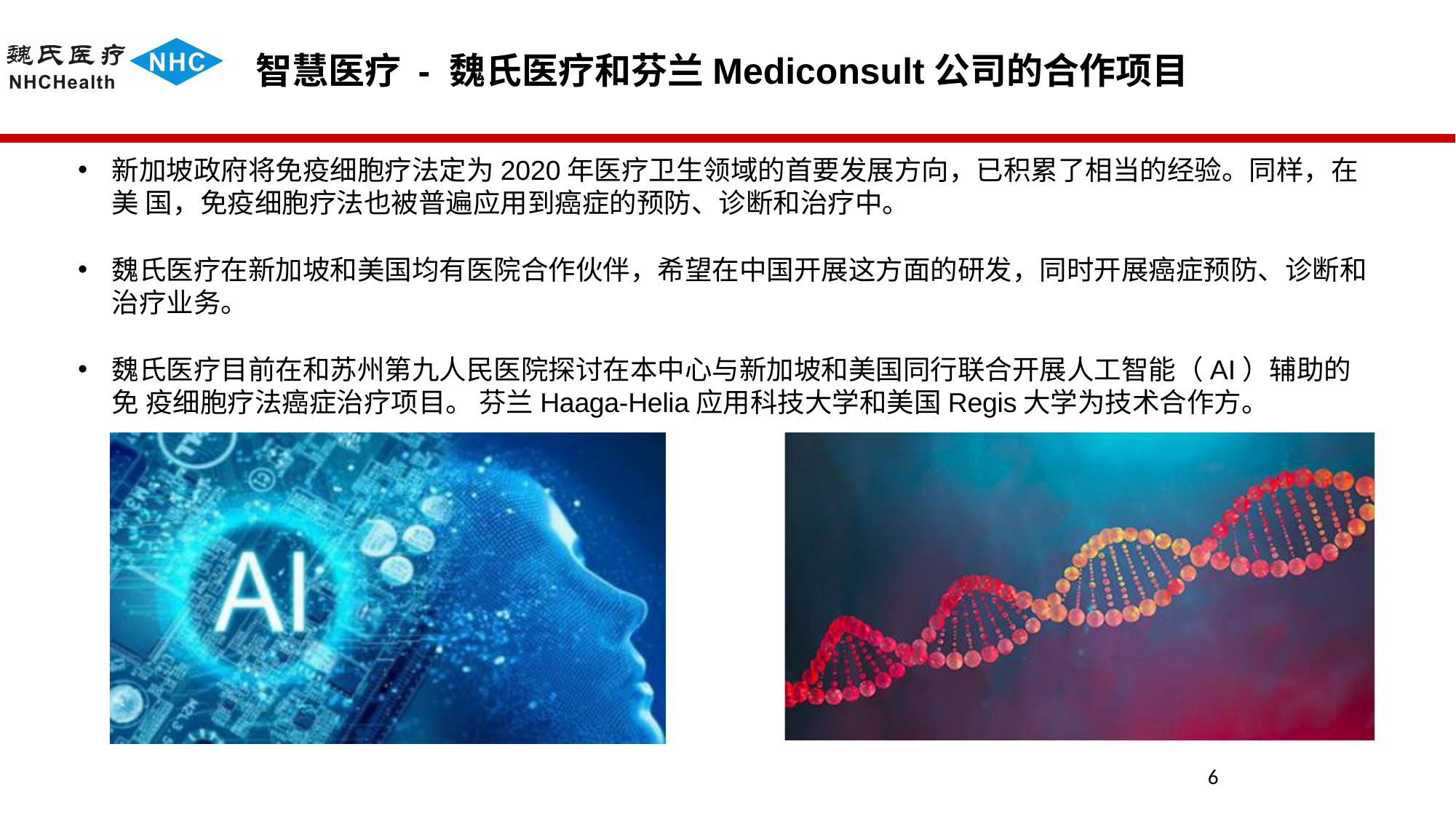

# 智慧医疗 - 魏氏医疗和芬兰Mediconsult公司的合作项目
新加坡政府将免疫细胞疗法定为2020年医疗卫生领域的首要发展方向，已积累了相当的经验。同样，在美 国，免疫细胞疗法也被普遍应用到癌症的预防、诊断和治疗中。

魏氏医疗在新加坡和美国均有医院合作伙伴，希望在中国开展这方面的研发，同时开展癌症预防、诊断和 治疗业务。

魏氏医疗目前在和苏州第九人民医院探讨在本中心与新加坡和美国同行联合开展人工智能（AI）辅助的免 疫细胞疗法癌症治疗项目。 芬兰Haaga-Helia应用科技大学和美国Regis大学为技术合作方。

6